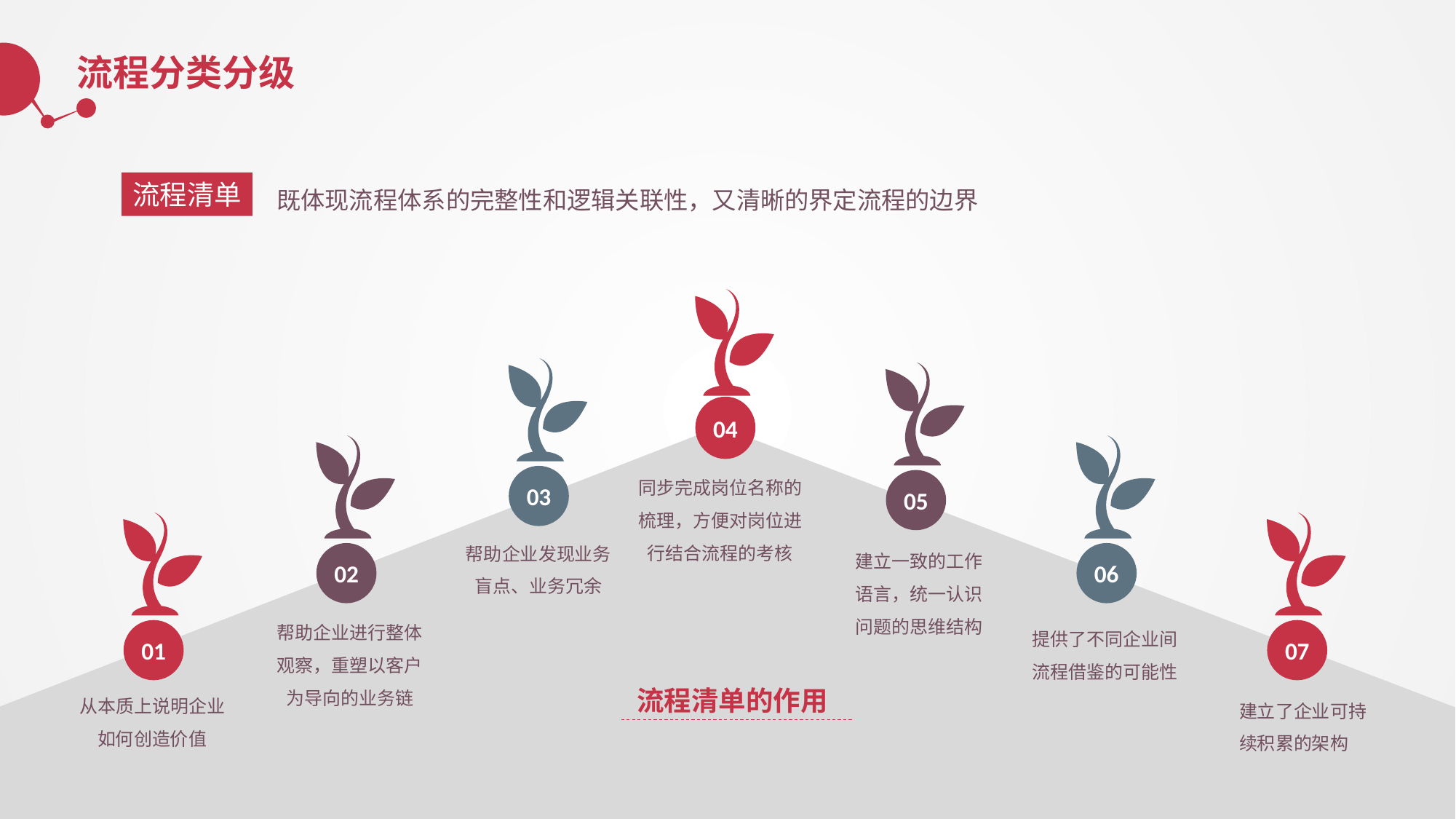

流程分类分级

既体现流程体系的完整性和逻辑关联性，又清晰的界定流程的边界
流程清单

04

03

05

02

06
同步完成岗位名称的梳理，方便对岗位进行结合流程的考核

01

07
帮助企业发现业务盲点、业务冗余
建立一致的工作语言，统一认识问题的思维结构
帮助企业进行整体观察，重塑以客户为导向的业务链
提供了不同企业间流程借鉴的可能性
流程清单的作用
从本质上说明企业如何创造价值
建立了企业可持续积累的架构